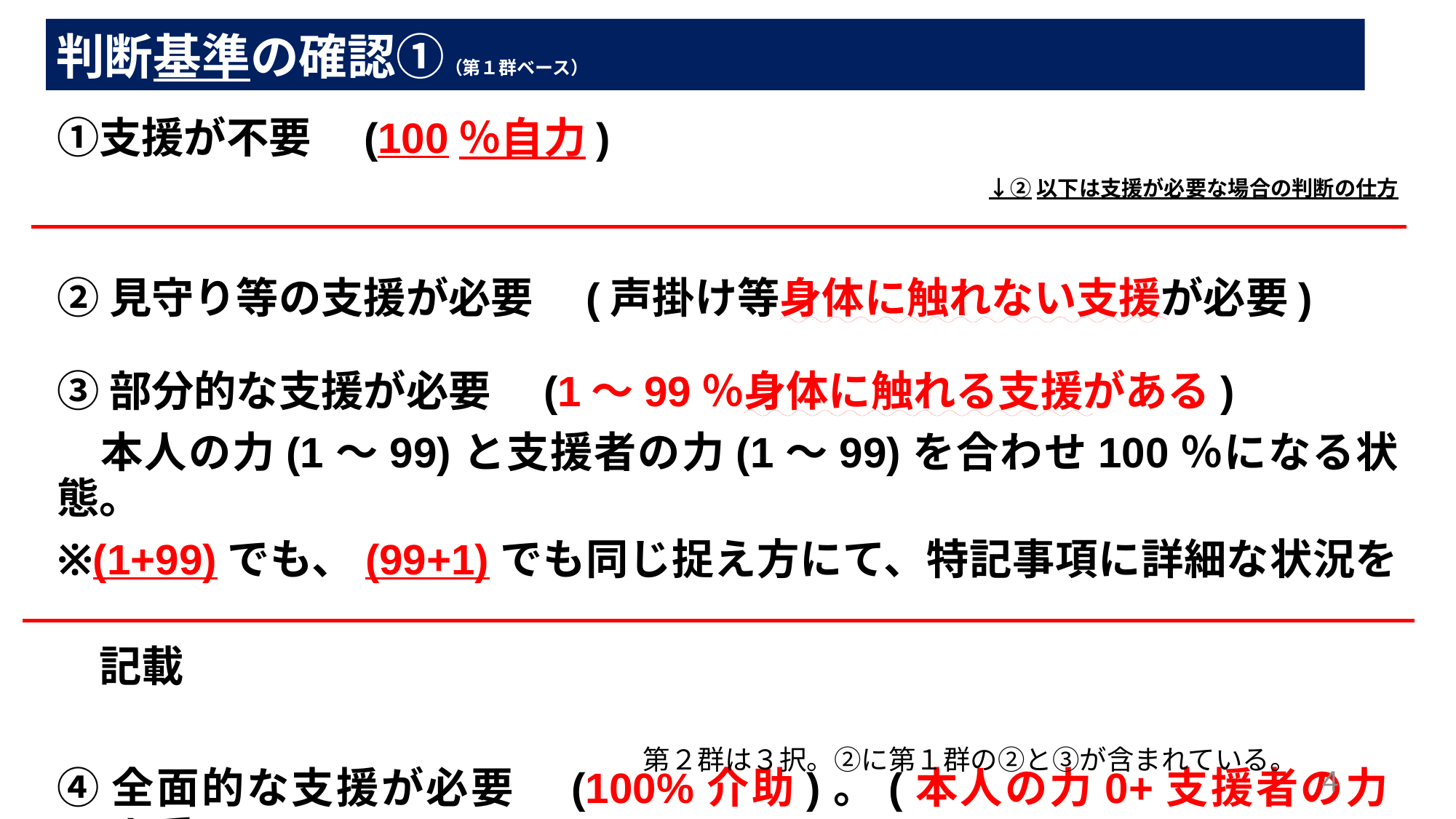

判断基準の確認①（第１群ベース）
支援が不要　(100％自力)
↓②以下は支援が必要な場合の判断の仕方

②見守り等の支援が必要　(声掛け等身体に触れない支援が必要)

③部分的な支援が必要　(1～99％身体に触れる支援がある)
　本人の力(1～99)と支援者の力(1～99)を合わせ100％になる状態。
※(1+99)でも、(99+1)でも同じ捉え方にて、特記事項に詳細な状況を
　記載

④全面的な支援が必要　(100%介助)。(本人の力0+支援者の力100)で
　成り立っている状況。
第２群は３択。②に第１群の②と③が含まれている。
４